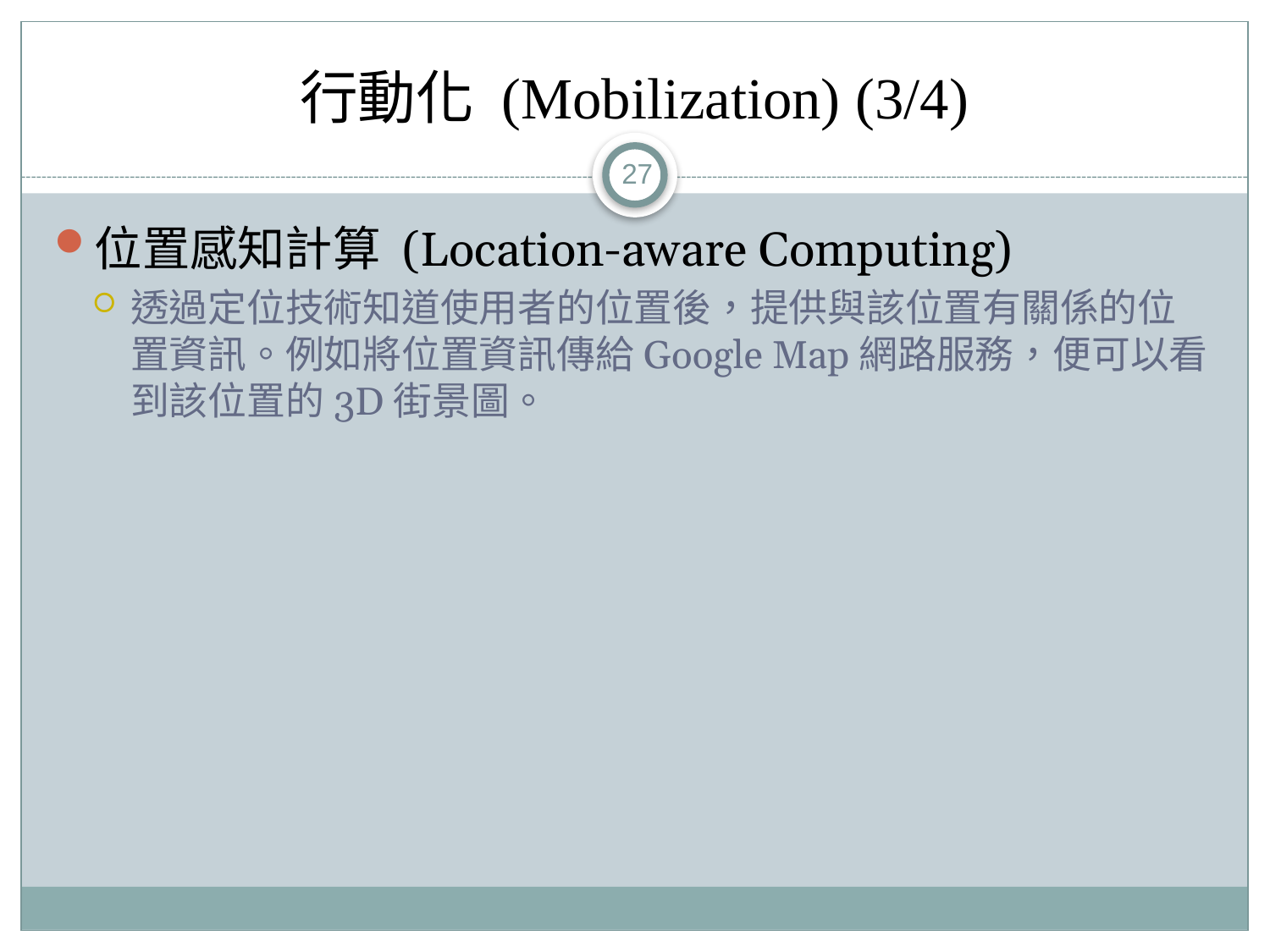

# 行動化 (Mobilization) (3/4)
27
位置感知計算 (Location-aware Computing)
透過定位技術知道使用者的位置後，提供與該位置有關係的位置資訊。例如將位置資訊傳給Google Map網路服務，便可以看到該位置的3D街景圖。